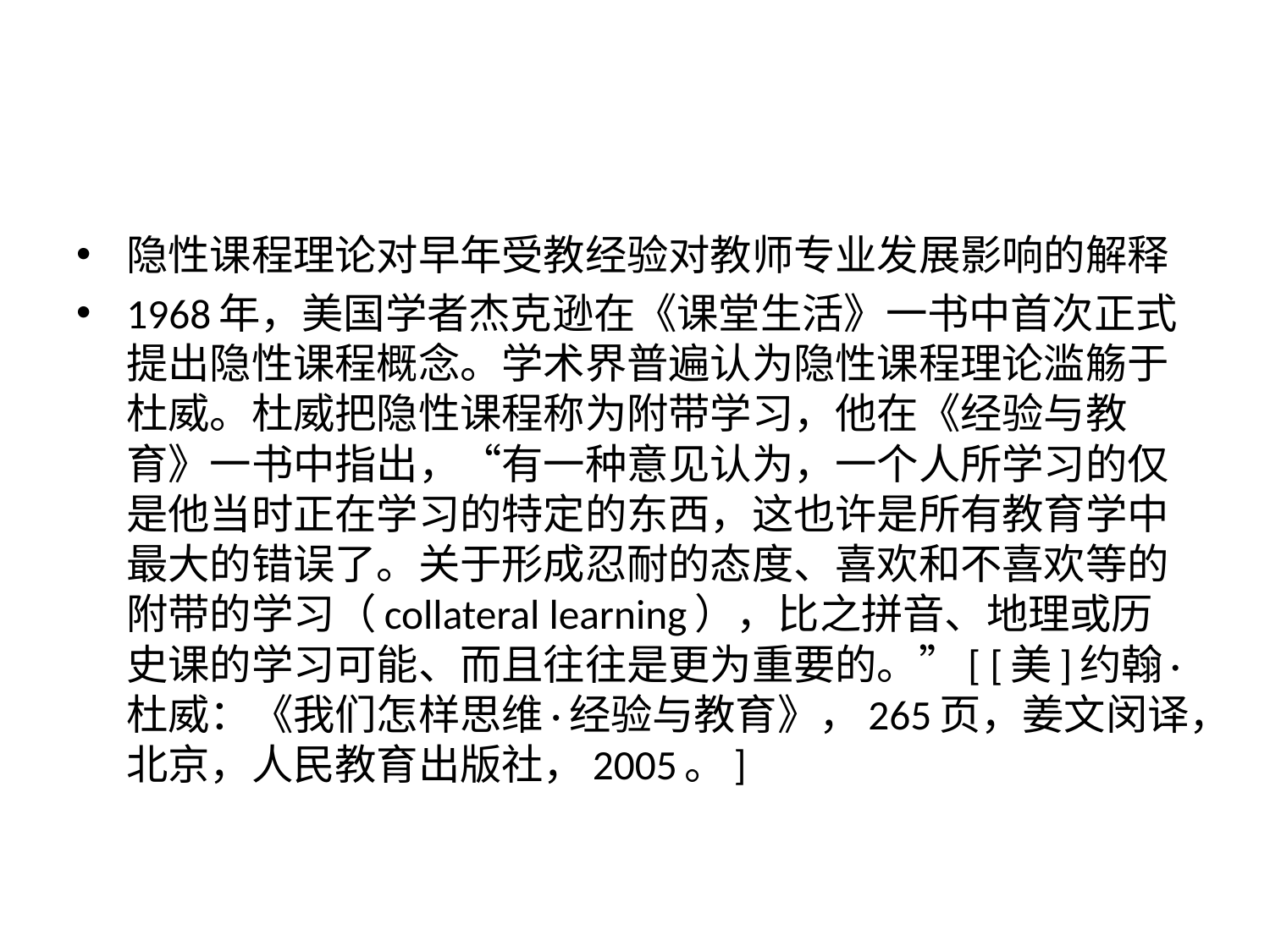

#
隐性课程理论对早年受教经验对教师专业发展影响的解释
1968年，美国学者杰克逊在《课堂生活》一书中首次正式提出隐性课程概念。学术界普遍认为隐性课程理论滥觞于杜威。杜威把隐性课程称为附带学习，他在《经验与教育》一书中指出，“有一种意见认为，一个人所学习的仅是他当时正在学习的特定的东西，这也许是所有教育学中最大的错误了。关于形成忍耐的态度、喜欢和不喜欢等的附带的学习（collateral learning），比之拼音、地理或历史课的学习可能、而且往往是更为重要的。”[ [美]约翰·杜威：《我们怎样思维·经验与教育》，265页，姜文闵译，北京，人民教育出版社，2005。]